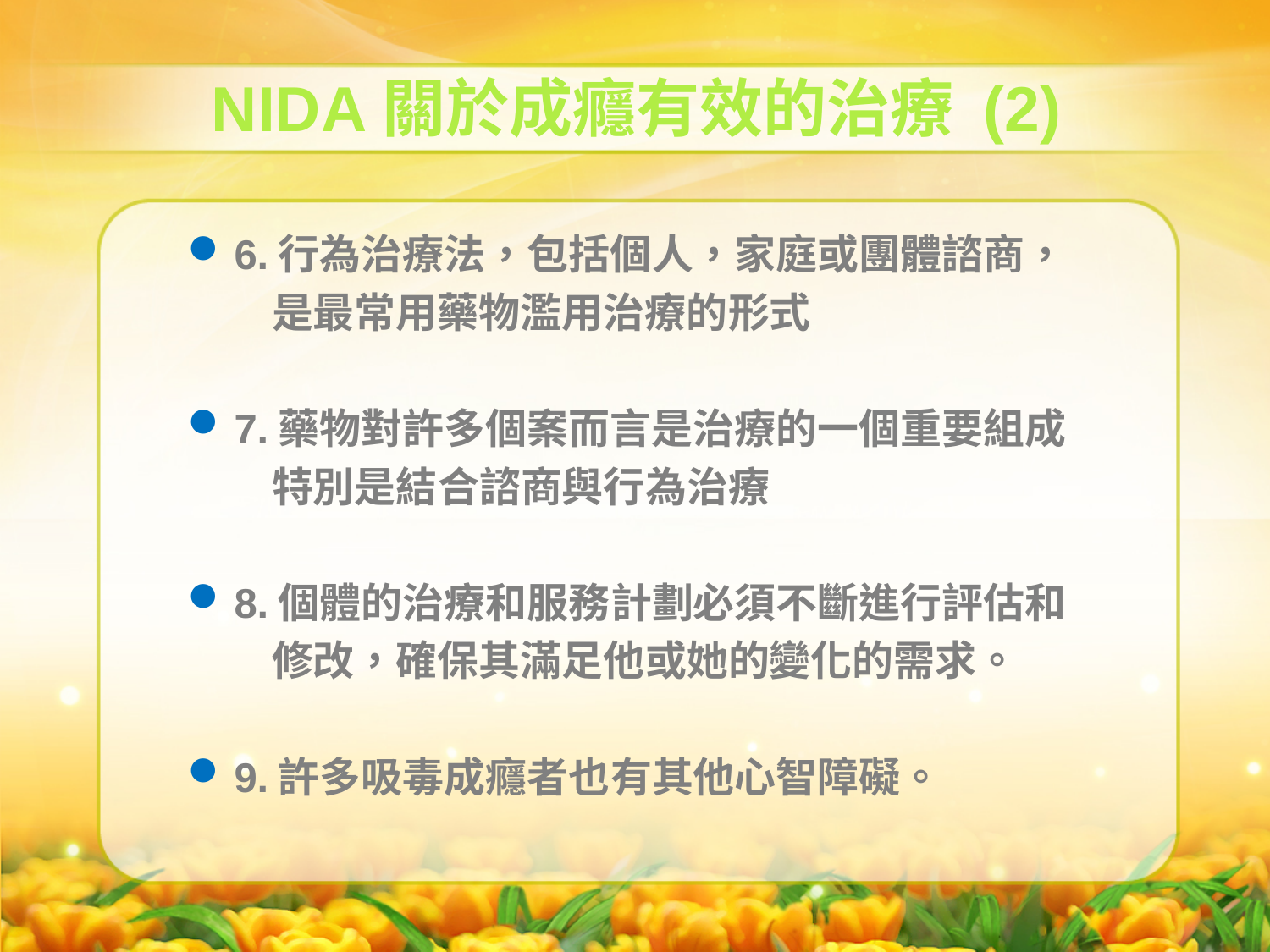

NIDA關於成癮有效的治療 (2)
6.行為治療法，包括個人，家庭或團體諮商，
        是最常用藥物濫用治療的形式

7.藥物對許多個案而言是治療的一個重要組成
        特別是結合諮商與行為治療

8.個體的治療和服務計劃必須不斷進行評估和
        修改，確保其滿足他或她的變化的需求。

9.許多吸毒成癮者也有其他心智障礙。